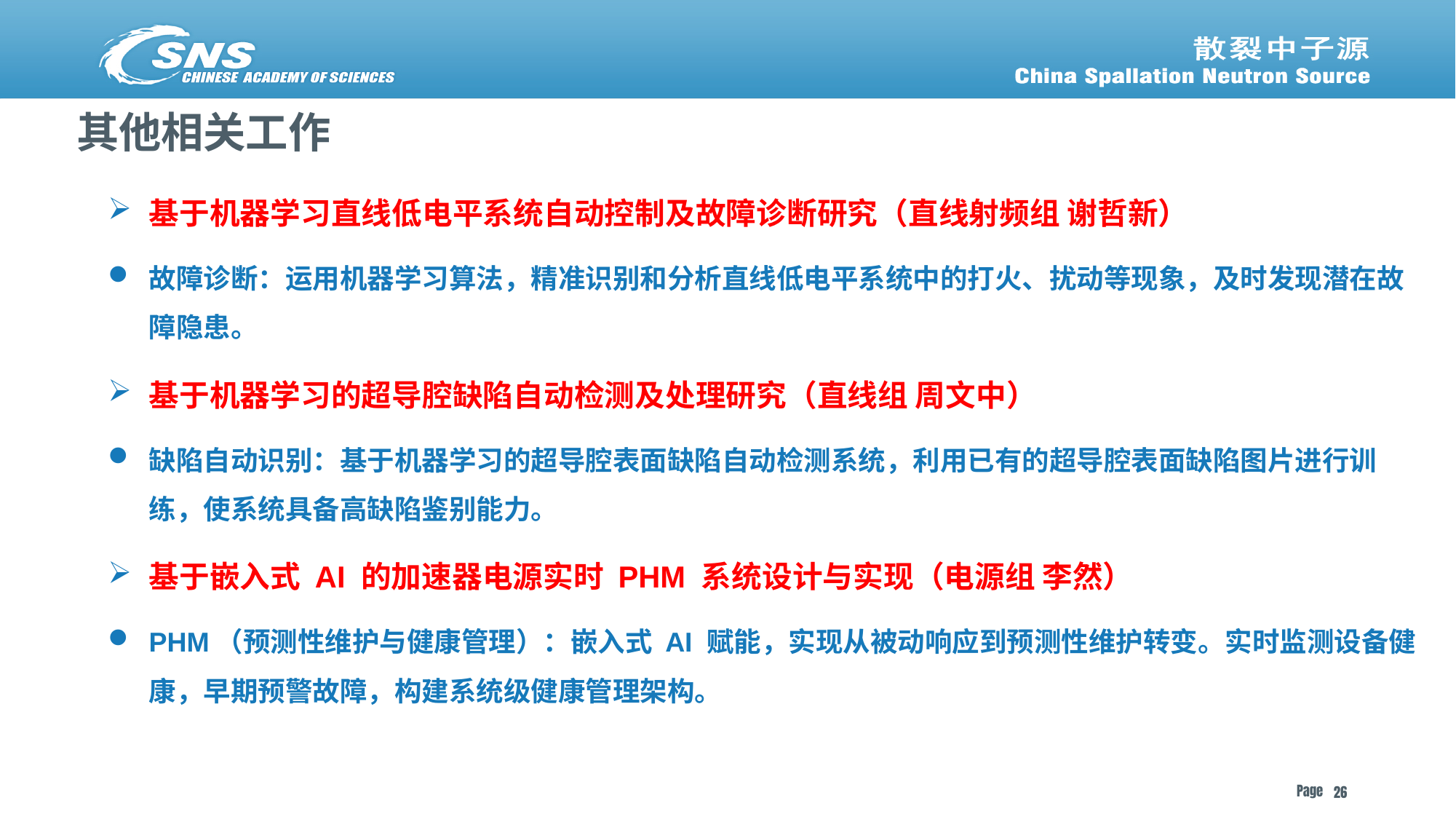

其他相关工作
基于机器学习直线低电平系统自动控制及故障诊断研究（直线射频组 谢哲新）
故障诊断：运用机器学习算法，精准识别和分析直线低电平系统中的打火、扰动等现象，及时发现潜在故障隐患。
基于机器学习的超导腔缺陷自动检测及处理研究（直线组 周文中）
缺陷自动识别：基于机器学习的超导腔表面缺陷自动检测系统，利用已有的超导腔表面缺陷图片进行训练，使系统具备高缺陷鉴别能力。
基于嵌入式 AI 的加速器电源实时 PHM 系统设计与实现（电源组 李然）
PHM（预测性维护与健康管理）：嵌入式 AI 赋能，实现从被动响应到预测性维护转变。实时监测设备健康，早期预警故障，构建系统级健康管理架构。

26